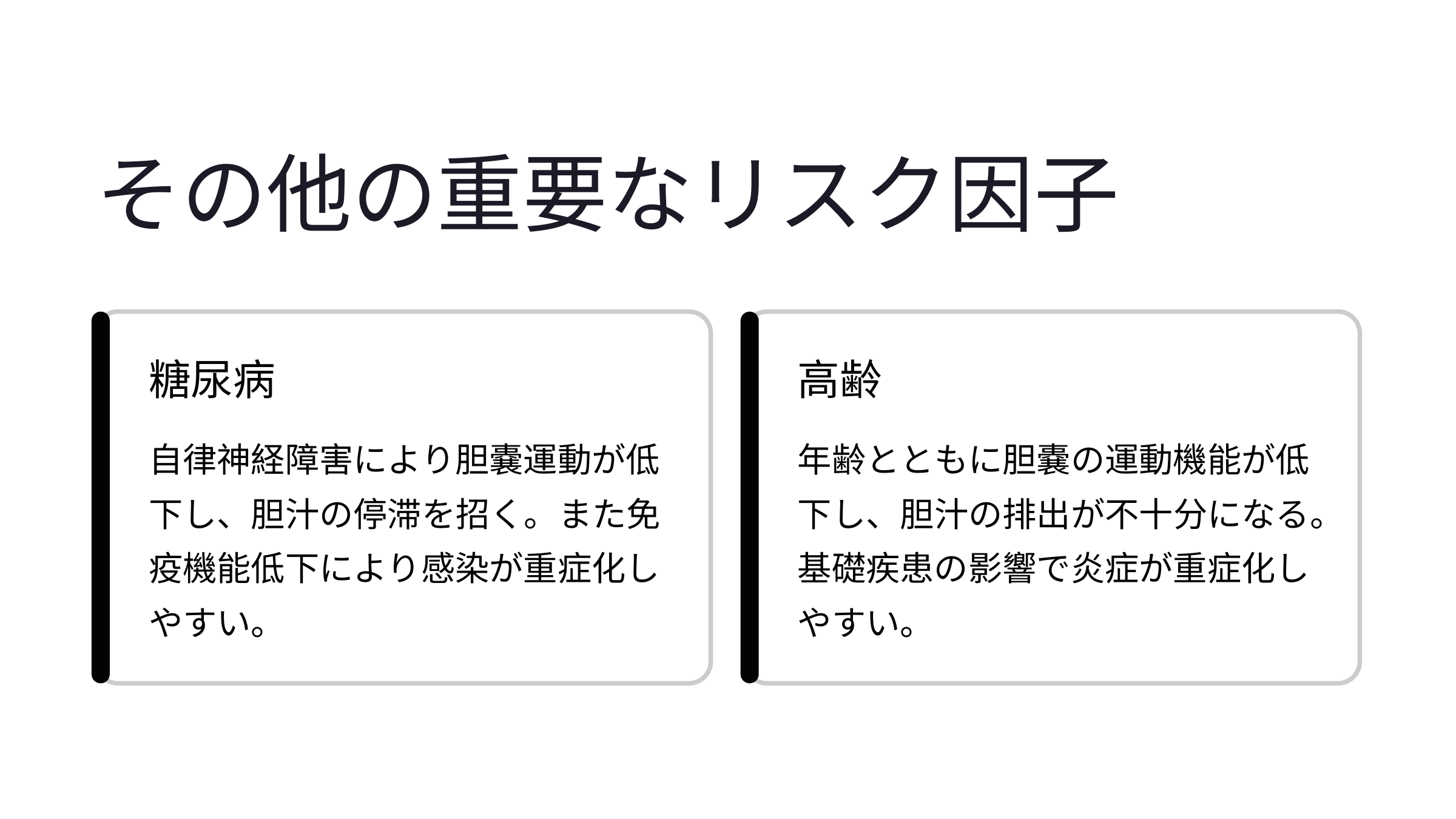

その他の重要なリスク因子

糖尿病
高齢
自律神経障害により胆嚢運動が低下し、胆汁の停滞を招く。また免疫機能低下により感染が重症化しやすい。
年齢とともに胆嚢の運動機能が低下し、胆汁の排出が不十分になる。基礎疾患の影響で炎症が重症化しやすい。